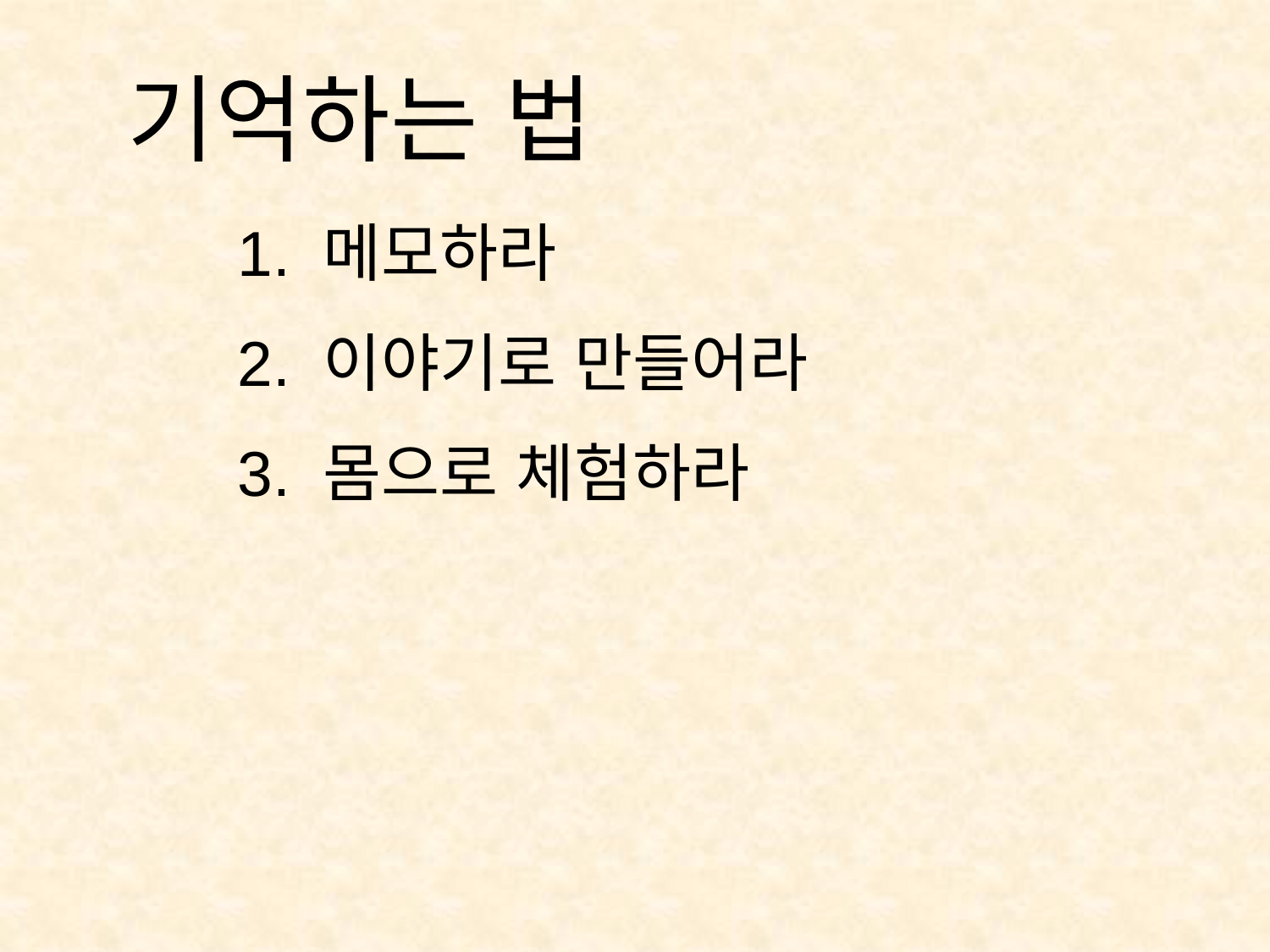

# 기억하는 법
1. 메모하라
2. 이야기로 만들어라
3. 몸으로 체험하라